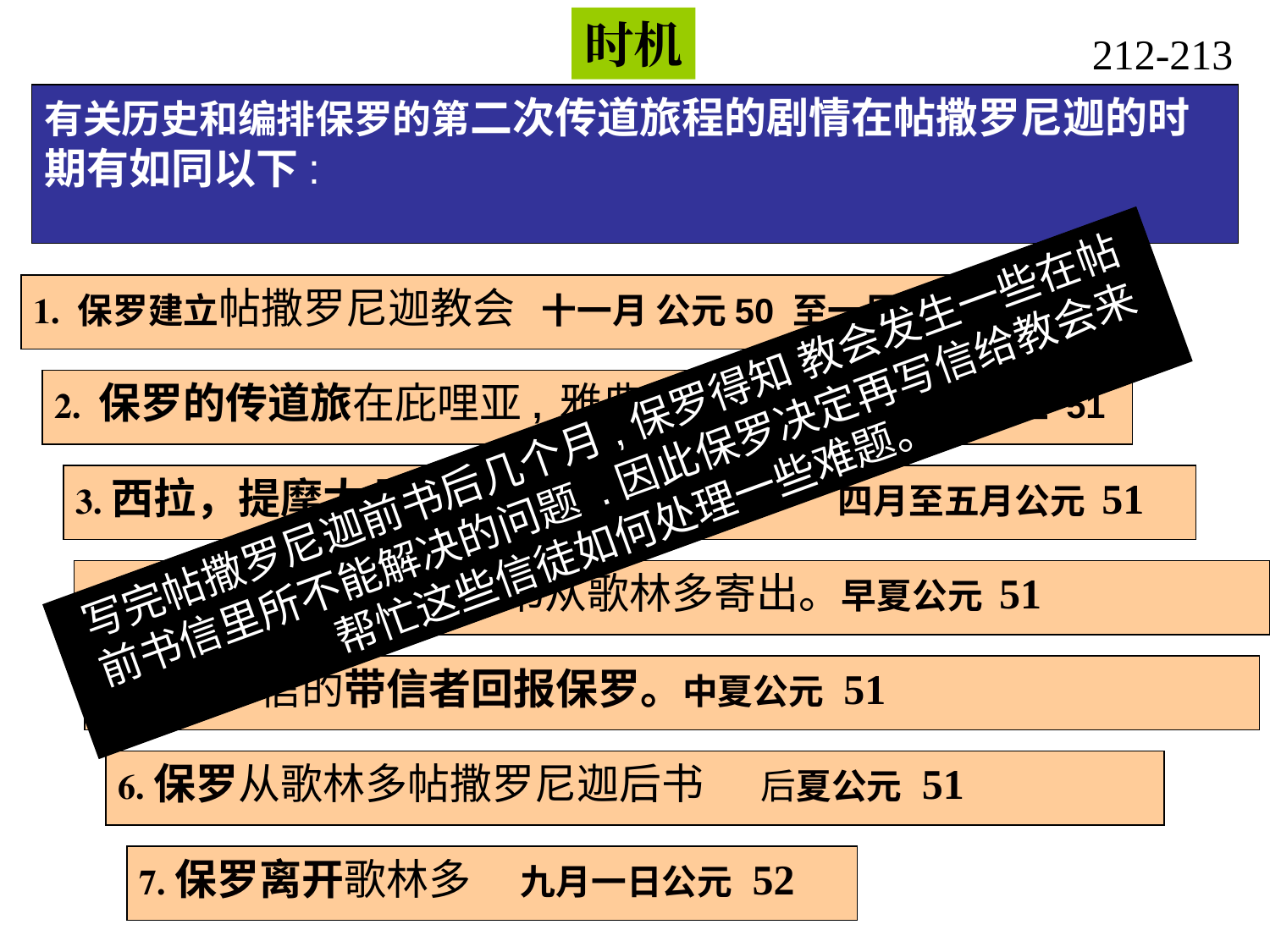

时机
212-213
有关历史和编排保罗的第二次传道旅程的剧情在帖撒罗尼迦的时期有如同以下:
1. 保罗建立帖撒罗尼迦教会 	十一月 公元50 至一月 51
2. 保罗的传道旅在庇哩亚, 雅典, 和歌林多.	二至三 51
写完帖撒罗尼迦前书后几个月,保罗得知 教会发生一些在帖前书信里所不能解决的问题 .因此保罗决定再写信给教会来帮忙这些信徒如何处理一些难题。
3.西拉，提摩太 回报保罗在歌林多	四月至五月公元 51
4.保罗写帖撒罗尼迦前书从歌林多寄出。早夏公元 51
5.帖前书信的带信者回报保罗。中夏公元 51
6.保罗从歌林多帖撒罗尼迦后书      后夏公元 51
7.保罗离开歌林多	九月一日公元 52